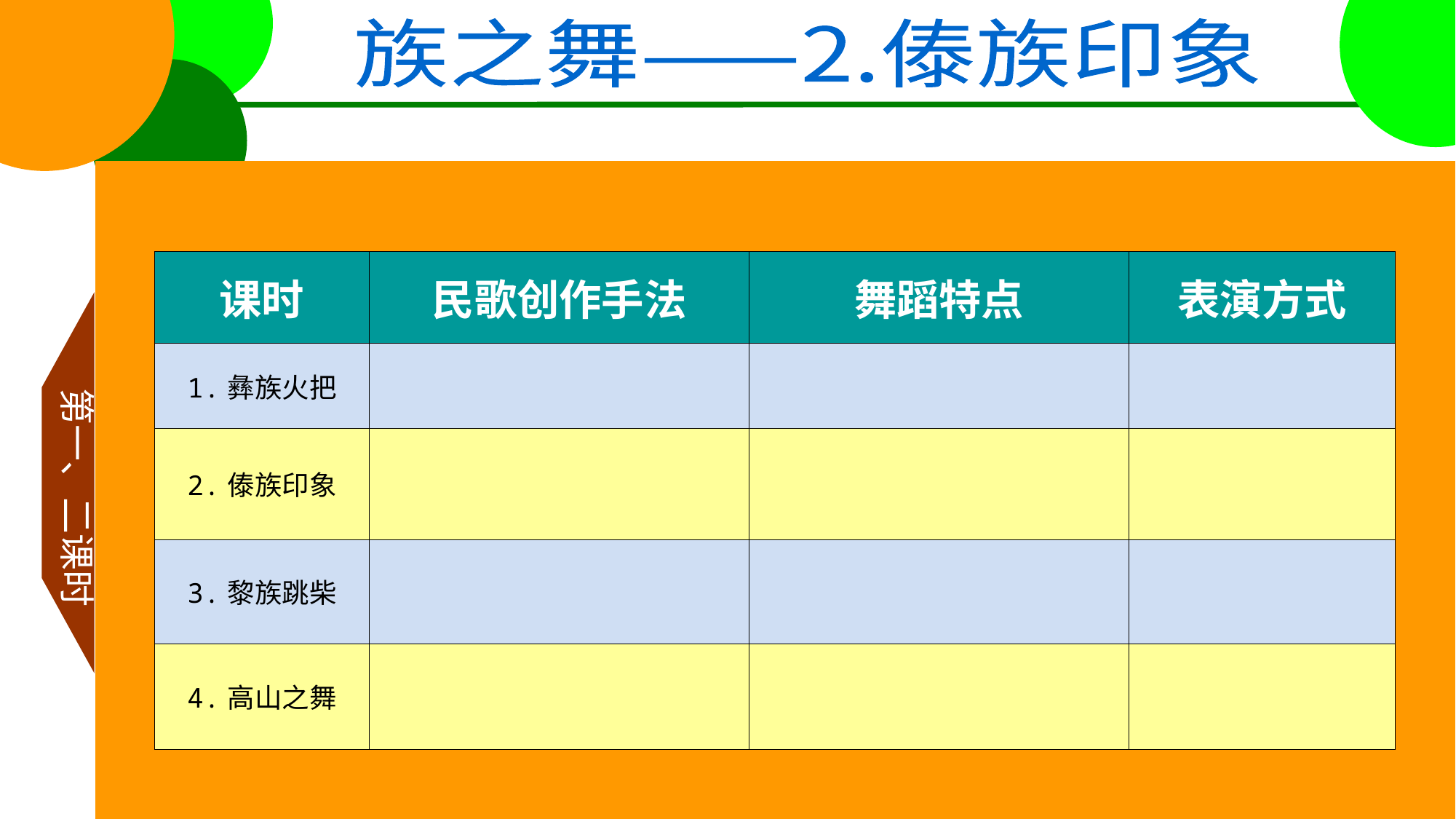

族之舞——2.傣族印象

第一、二课时

| 课时 | 民歌创作手法 | 舞蹈特点 | 表演方式 |
| --- | --- | --- | --- |
| 1.彝族火把 |  |  |  |
| 2.傣族印象 |  |  |  |
| 3.黎族跳柴 |  |  |  |
| 4.高山之舞 |  |  |  |